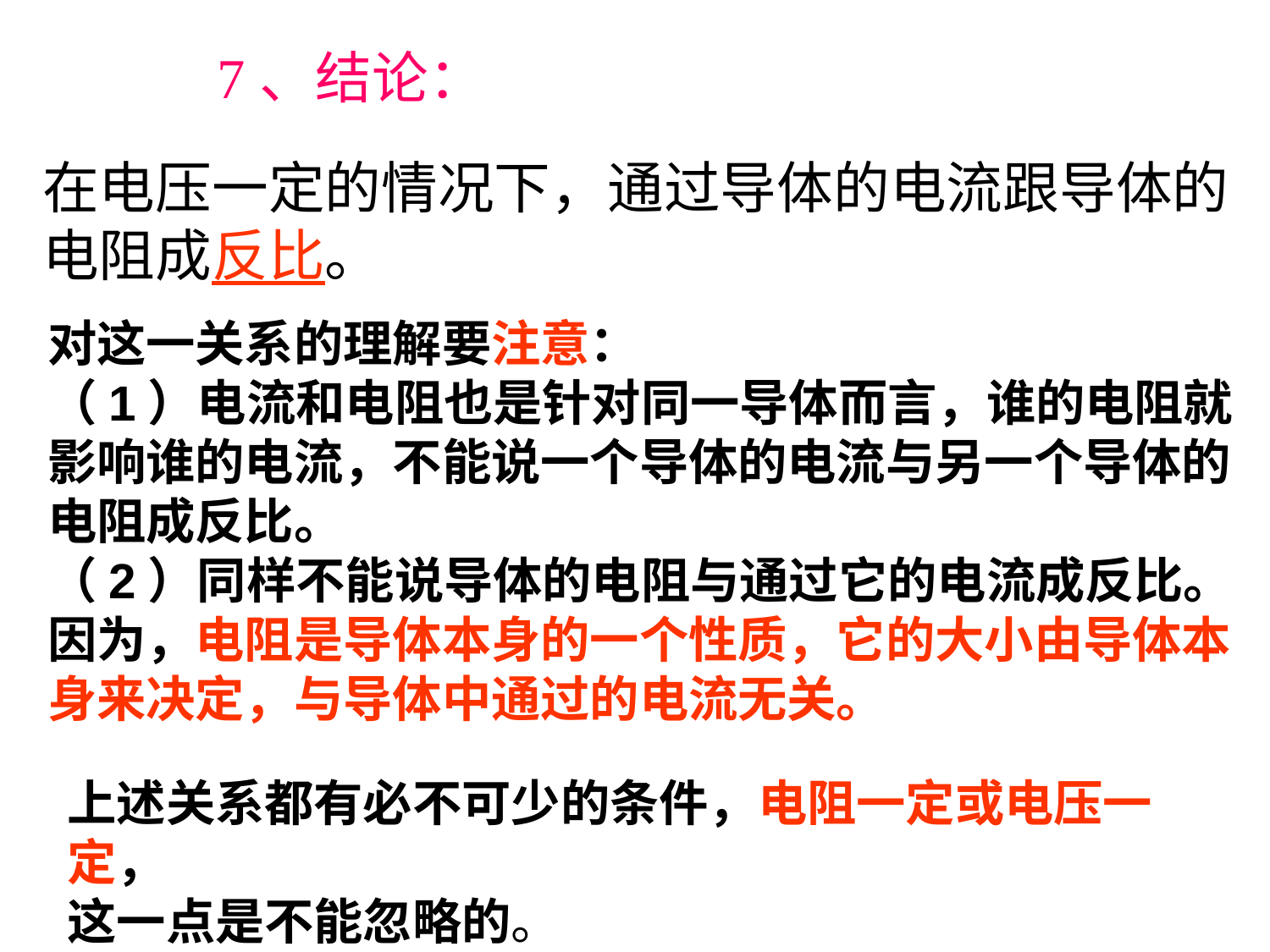

7、结论：
在电压一定的情况下，通过导体的电流跟导体的电阻成反比。
对这一关系的理解要注意：
（1）电流和电阻也是针对同一导体而言，谁的电阻就影响谁的电流，不能说一个导体的电流与另一个导体的电阻成反比。
（2）同样不能说导体的电阻与通过它的电流成反比。因为，电阻是导体本身的一个性质，它的大小由导体本身来决定，与导体中通过的电流无关。
上述关系都有必不可少的条件，电阻一定或电压一定，
这一点是不能忽略的。